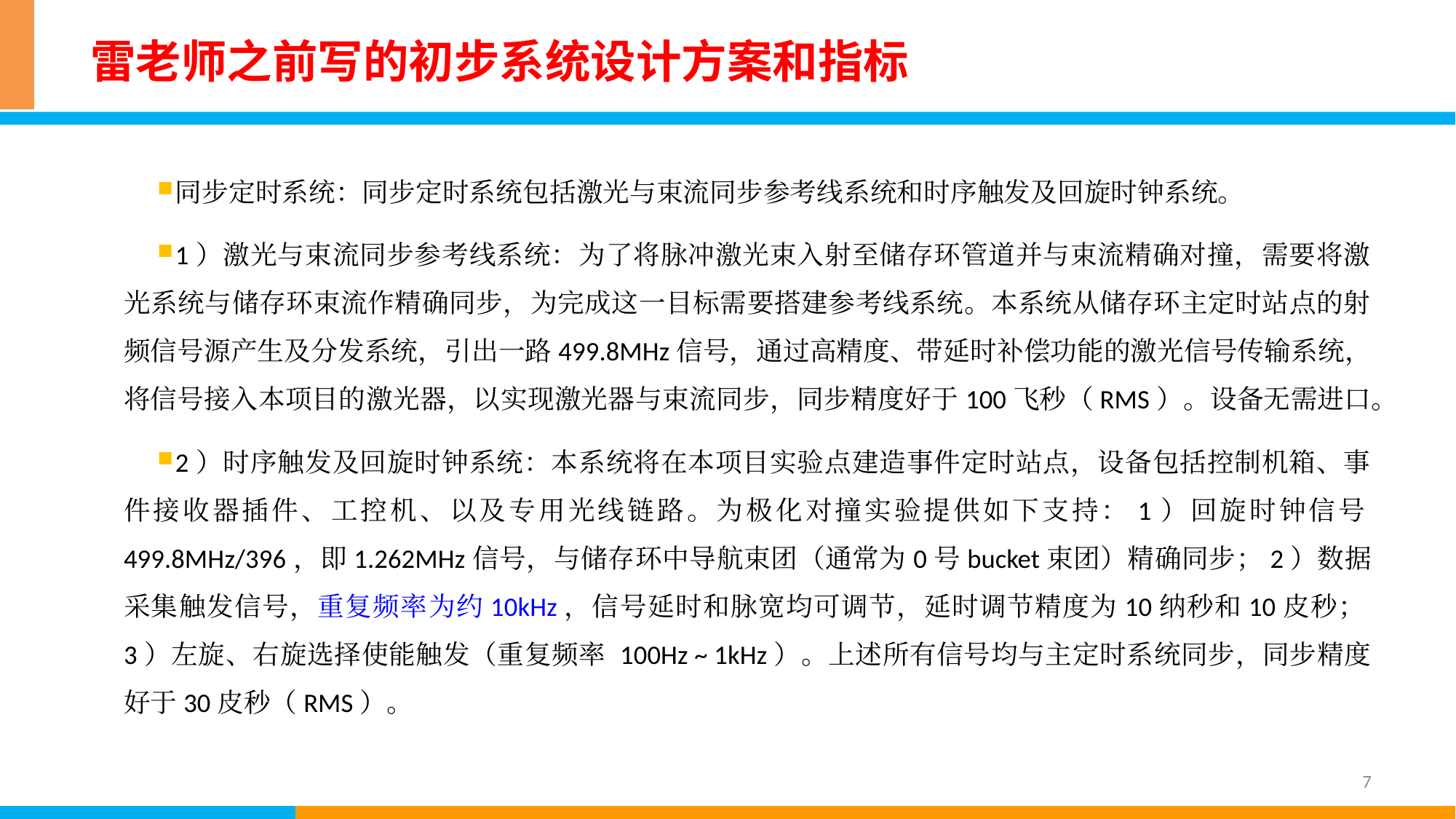

# 雷老师之前写的初步系统设计方案和指标
同步定时系统：同步定时系统包括激光与束流同步参考线系统和时序触发及回旋时钟系统。
1）激光与束流同步参考线系统：为了将脉冲激光束入射至储存环管道并与束流精确对撞，需要将激光系统与储存环束流作精确同步，为完成这一目标需要搭建参考线系统。本系统从储存环主定时站点的射频信号源产生及分发系统，引出一路499.8MHz信号，通过高精度、带延时补偿功能的激光信号传输系统，将信号接入本项目的激光器，以实现激光器与束流同步，同步精度好于100飞秒（RMS）。设备无需进口。
2）时序触发及回旋时钟系统：本系统将在本项目实验点建造事件定时站点，设备包括控制机箱、事件接收器插件、工控机、以及专用光线链路。为极化对撞实验提供如下支持：1）回旋时钟信号499.8MHz/396，即1.262MHz信号，与储存环中导航束团（通常为0号bucket束团）精确同步；2）数据采集触发信号，重复频率为约10kHz，信号延时和脉宽均可调节，延时调节精度为10纳秒和10皮秒；3）左旋、右旋选择使能触发（重复频率 100Hz ~ 1kHz）。上述所有信号均与主定时系统同步，同步精度好于30皮秒（RMS）。

7